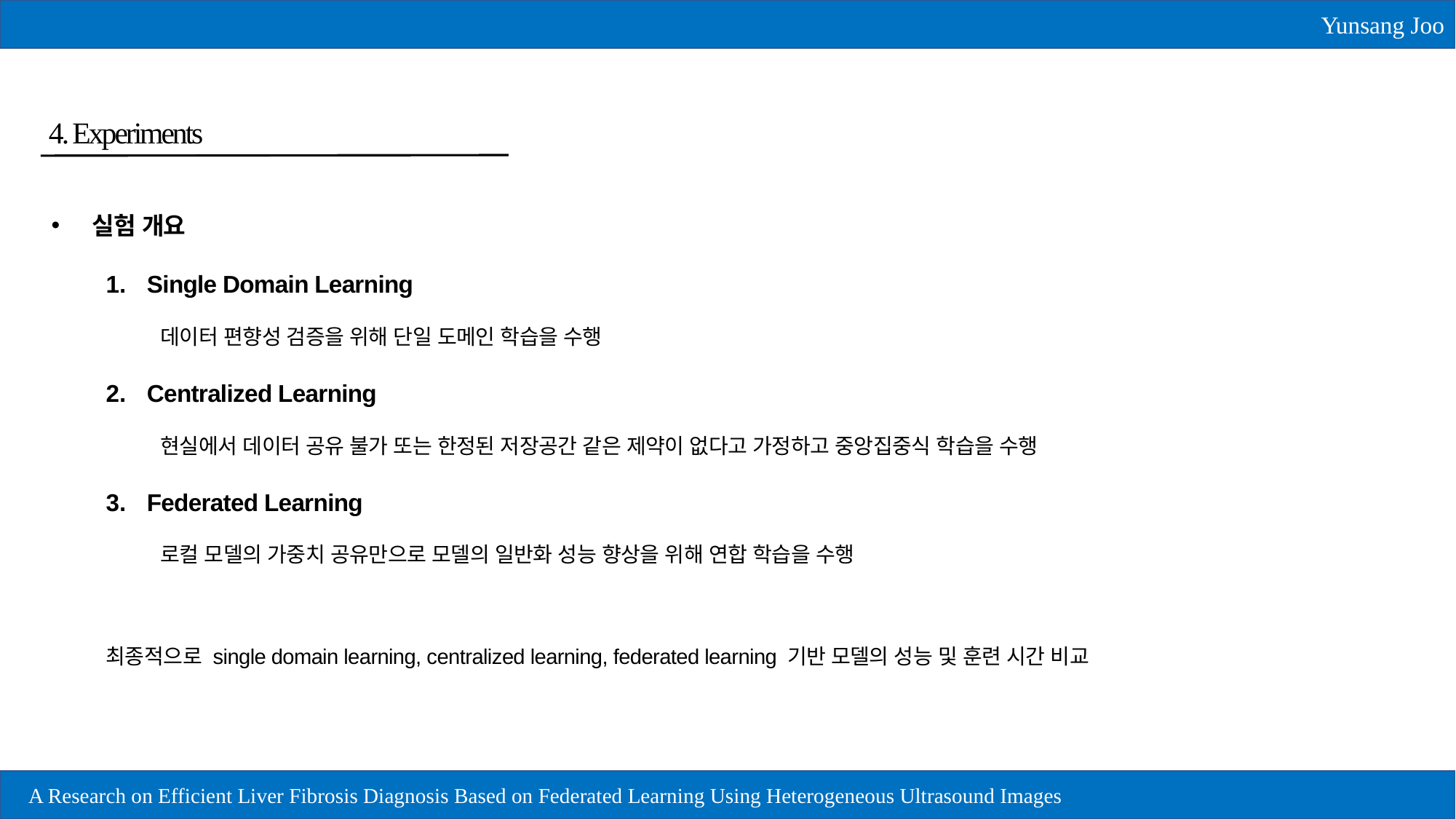

Yunsang Joo
4. Experiments
실험 개요
Single Domain Learning
데이터 편향성 검증을 위해 단일 도메인 학습을 수행
Centralized Learning
현실에서 데이터 공유 불가 또는 한정된 저장공간 같은 제약이 없다고 가정하고 중앙집중식 학습을 수행
Federated Learning
로컬 모델의 가중치 공유만으로 모델의 일반화 성능 향상을 위해 연합 학습을 수행

최종적으로 single domain learning, centralized learning, federated learning 기반 모델의 성능 및 훈련 시간 비교

21
A Research on Efficient Liver Fibrosis Diagnosis Based on Federated Learning Using Heterogeneous Ultrasound Images